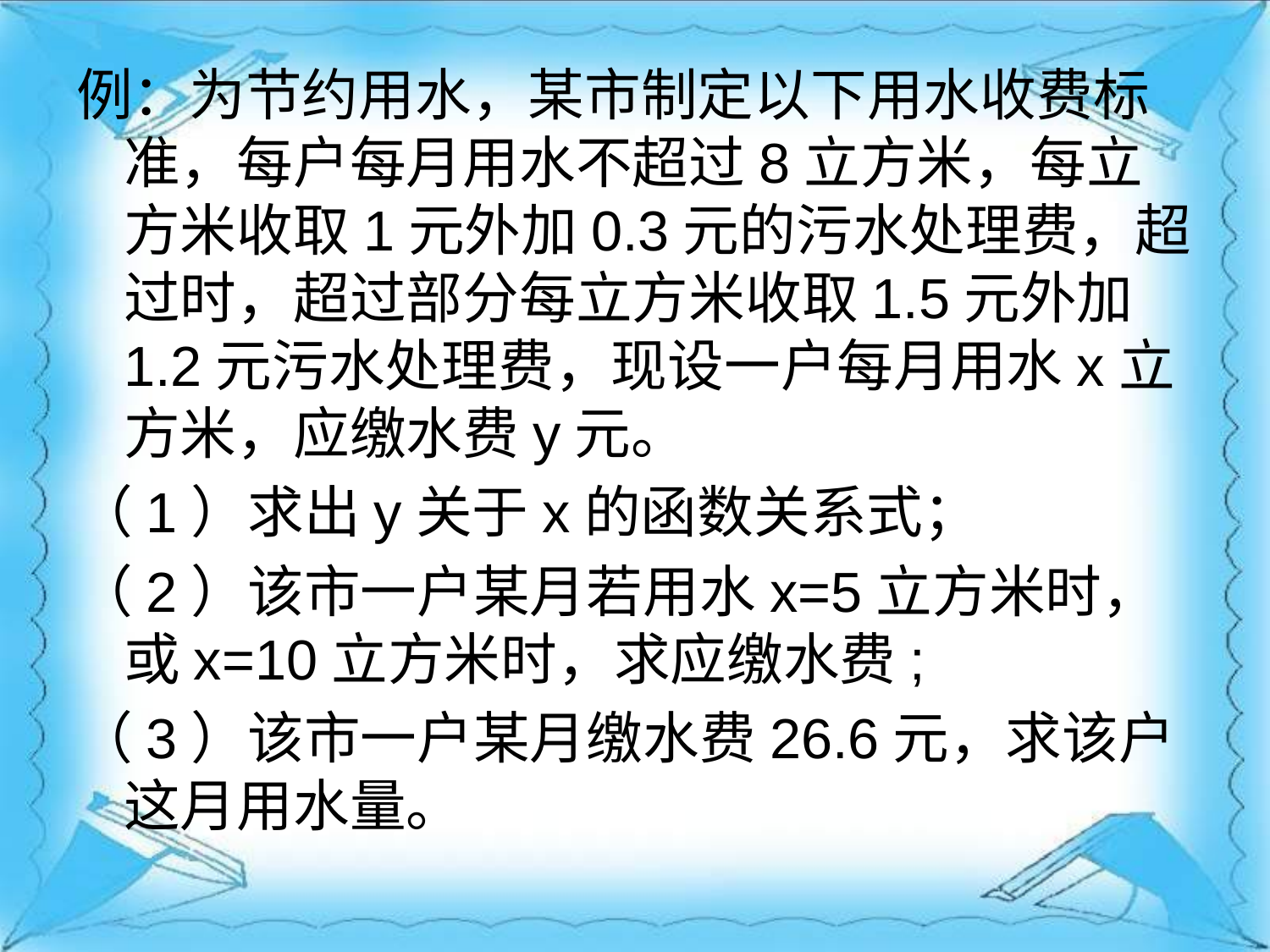

例：为节约用水，某市制定以下用水收费标准，每户每月用水不超过8立方米，每立方米收取1元外加0.3元的污水处理费，超过时，超过部分每立方米收取1.5元外加1.2元污水处理费，现设一户每月用水x立方米，应缴水费y元。
（1）求出y关于x的函数关系式；
（2）该市一户某月若用水x=5立方米时，或x=10立方米时，求应缴水费;
（3）该市一户某月缴水费26.6元，求该户这月用水量。